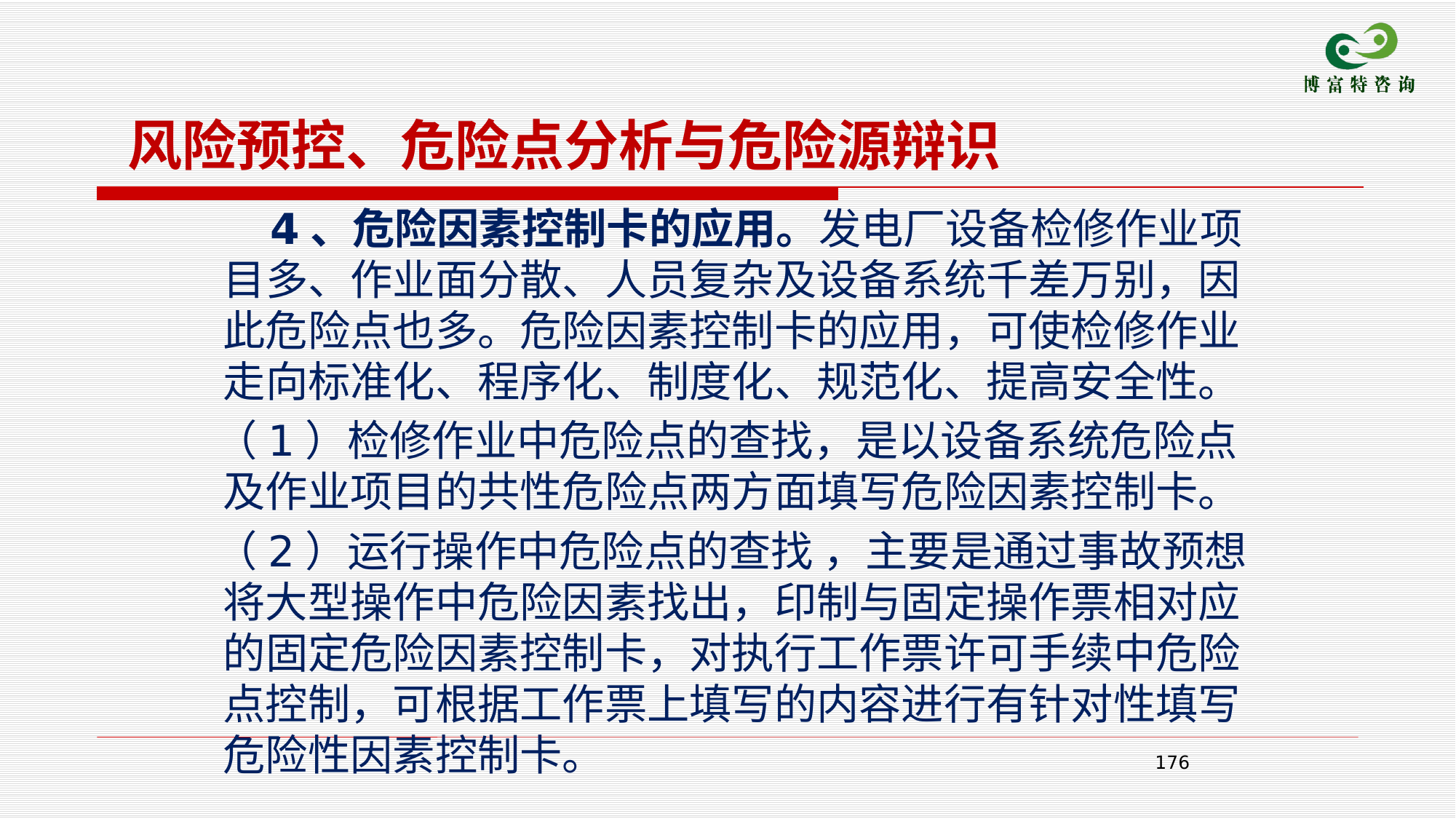

风险预控、危险点分析与危险源辩识
       4、危险因素控制卡的应用。发电厂设备检修作业项目多、作业面分散、人员复杂及设备系统千差万别，因此危险点也多。危险因素控制卡的应用，可使检修作业走向标准化、程序化、制度化、规范化、提高安全性。
    （1）检修作业中危险点的查找，是以设备系统危险点及作业项目的共性危险点两方面填写危险因素控制卡。
    （2）运行操作中危险点的查找 ，主要是通过事故预想将大型操作中危险因素找出，印制与固定操作票相对应的固定危险因素控制卡，对执行工作票许可手续中危险点控制，可根据工作票上填写的内容进行有针对性填写危险性因素控制卡。

176